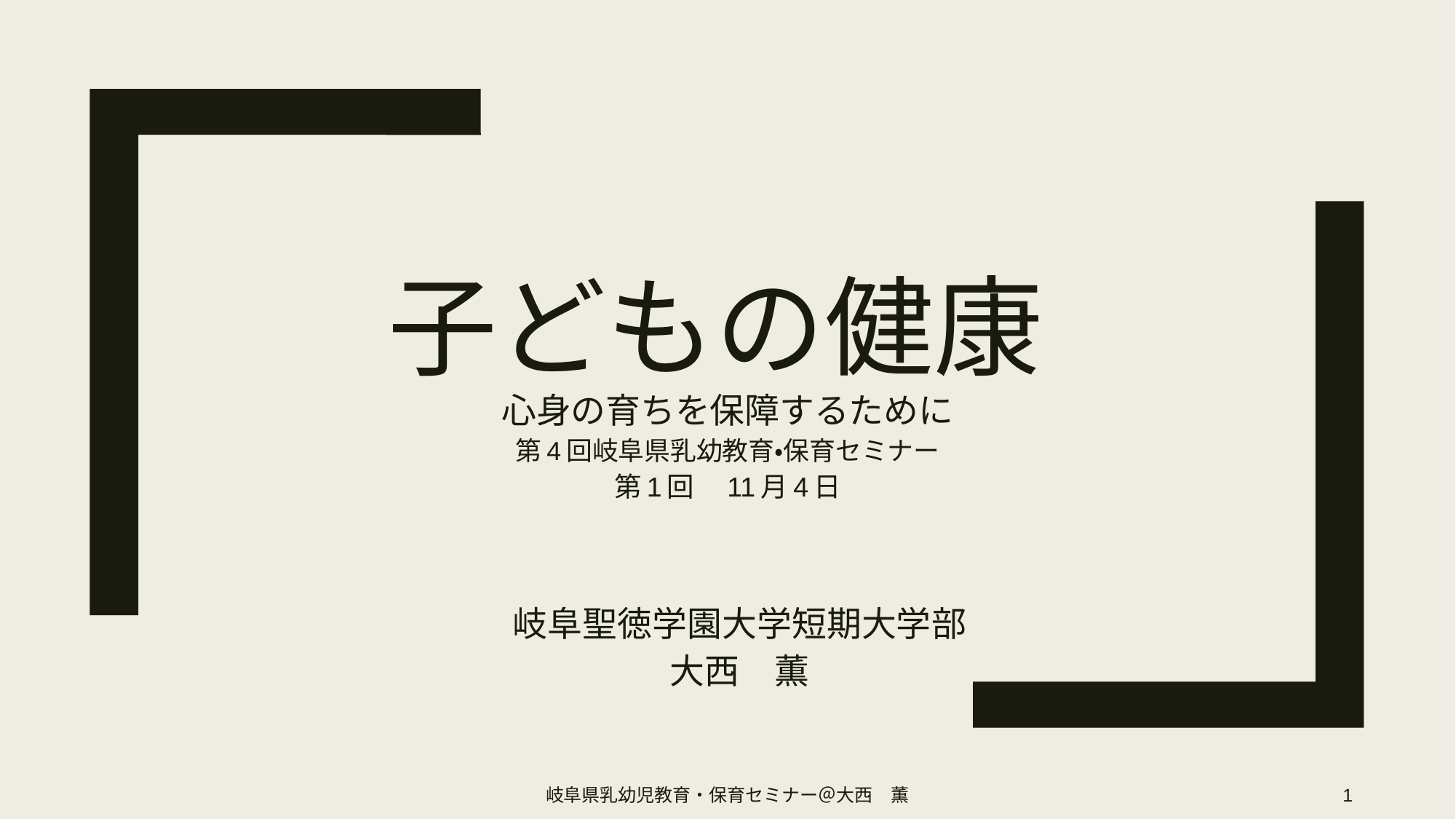

# 子どもの健康
心身の育ちを保障するために
第4回岐阜県乳幼教育・保育セミナー
第1回　11月4日

岐阜聖徳学園大学短期大学部
大西　薫

岐阜県乳幼児教育・保育セミナー＠大西　薫
1